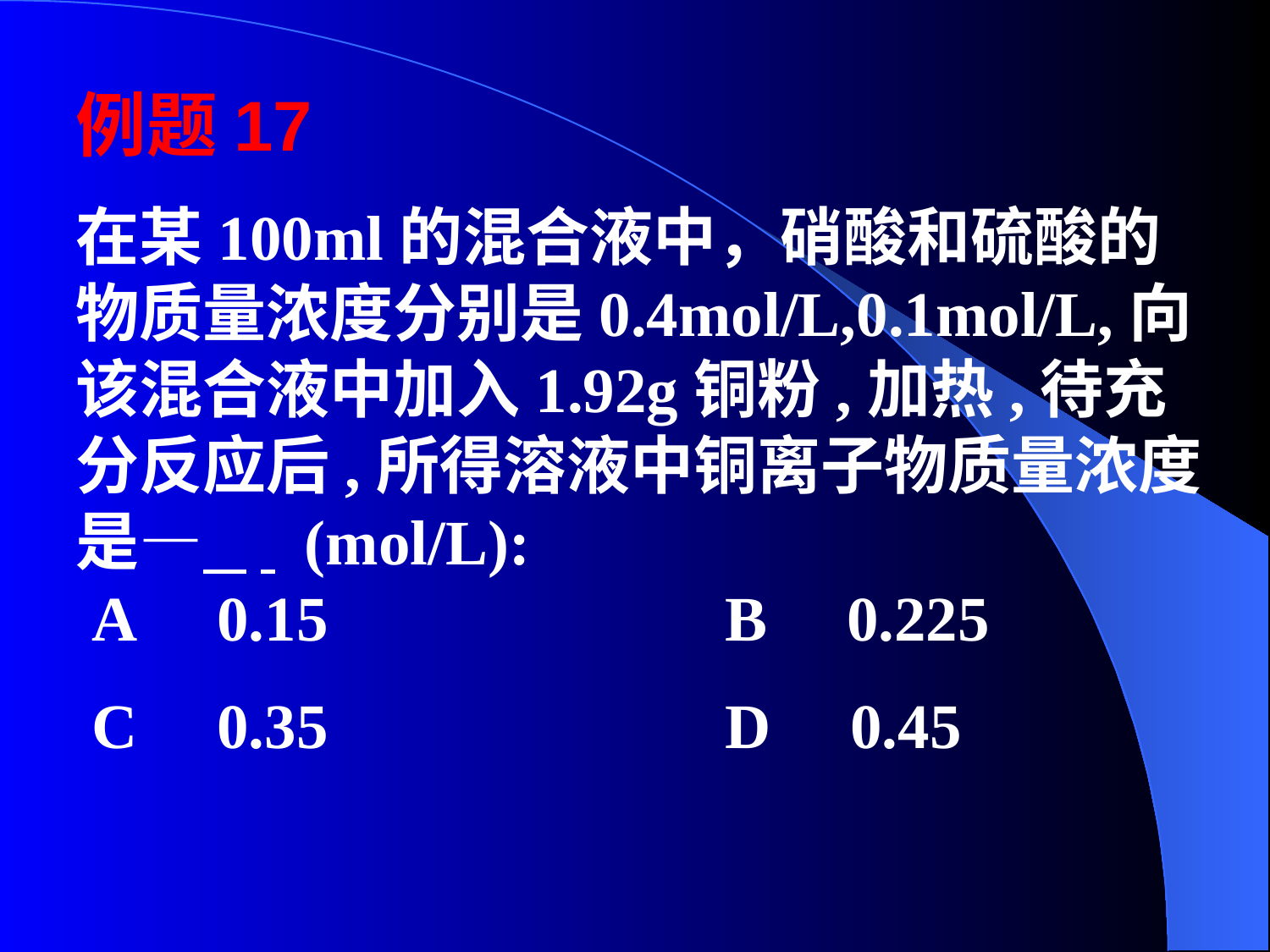

例题17
在某100ml的混合液中，硝酸和硫酸的物质量浓度分别是0.4mol/L,0.1mol/L,向该混合液中加入1.92g铜粉,加热,待充分反应后,所得溶液中铜离子物质量浓度是—      (mol/L):
 A     0.15                         B     0.225
 C     0.35                         D     0.45

46